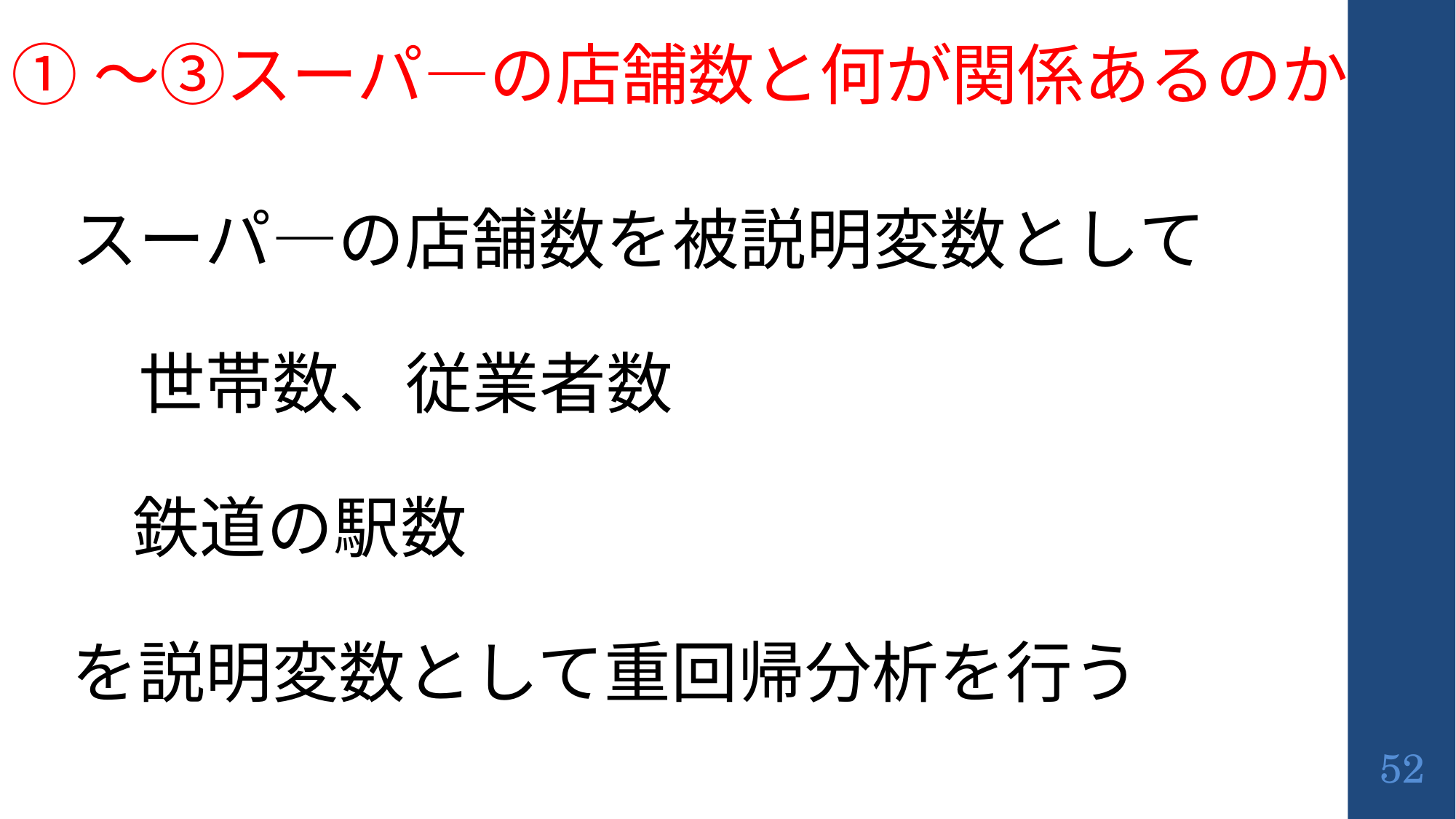

# ①～③スーパ―の店舗数と何が関係あるのか
スーパ―の店舗数を被説明変数として
　世帯数、従業者数
   鉄道の駅数
を説明変数として重回帰分析を行う
52